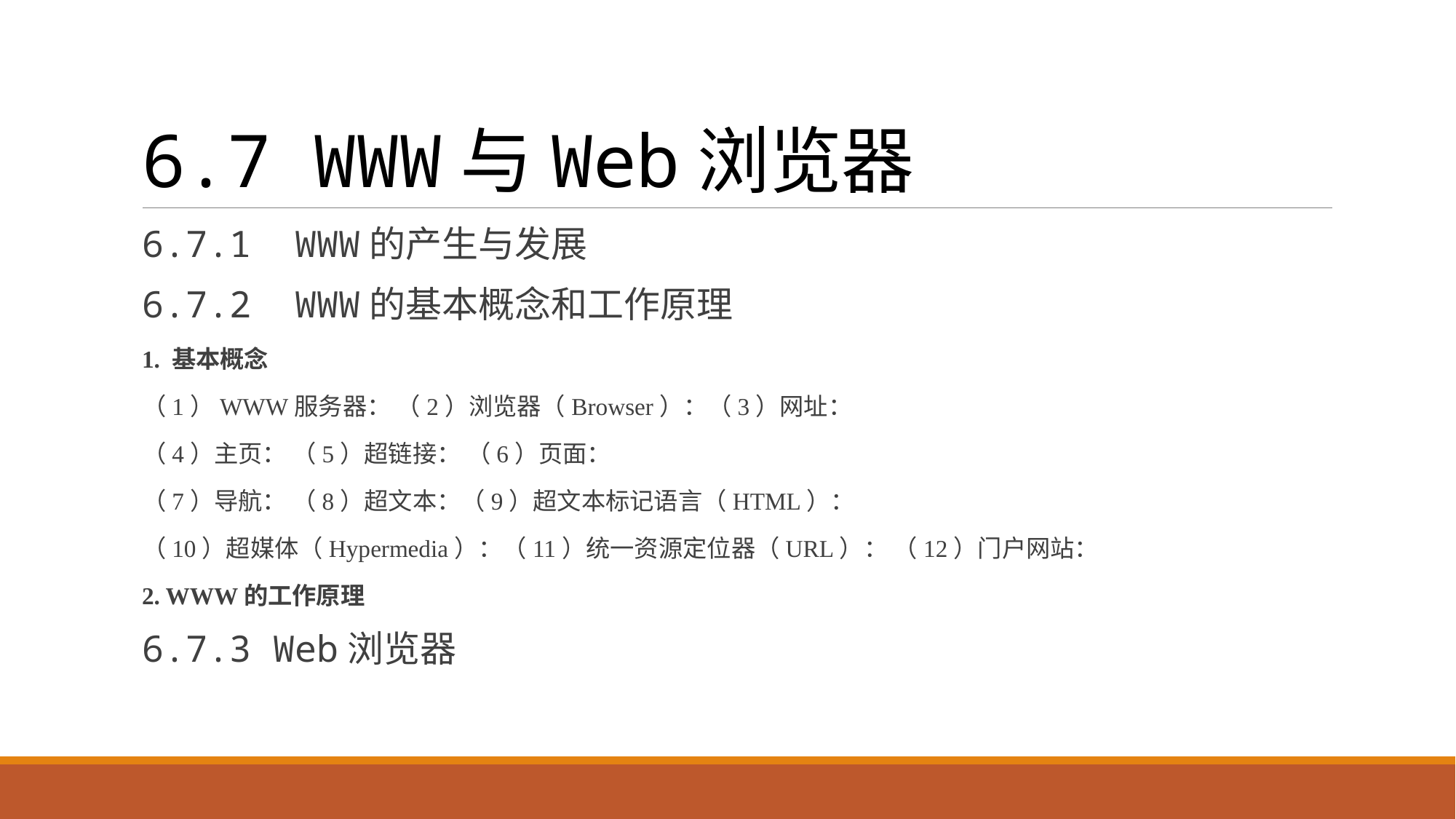

# 6.7 WWW与Web浏览器
6.7.1  WWW的产生与发展
6.7.2  WWW的基本概念和工作原理
1. 基本概念
（1）WWW服务器： （2）浏览器（Browser）：（3）网址：
（4）主页： （5）超链接： （6）页面：
（7）导航： （8）超文本：（9）超文本标记语言（HTML）：
（10）超媒体（Hypermedia）：（11）统一资源定位器（URL）： （12）门户网站：
2. WWW的工作原理
6.7.3 Web浏览器